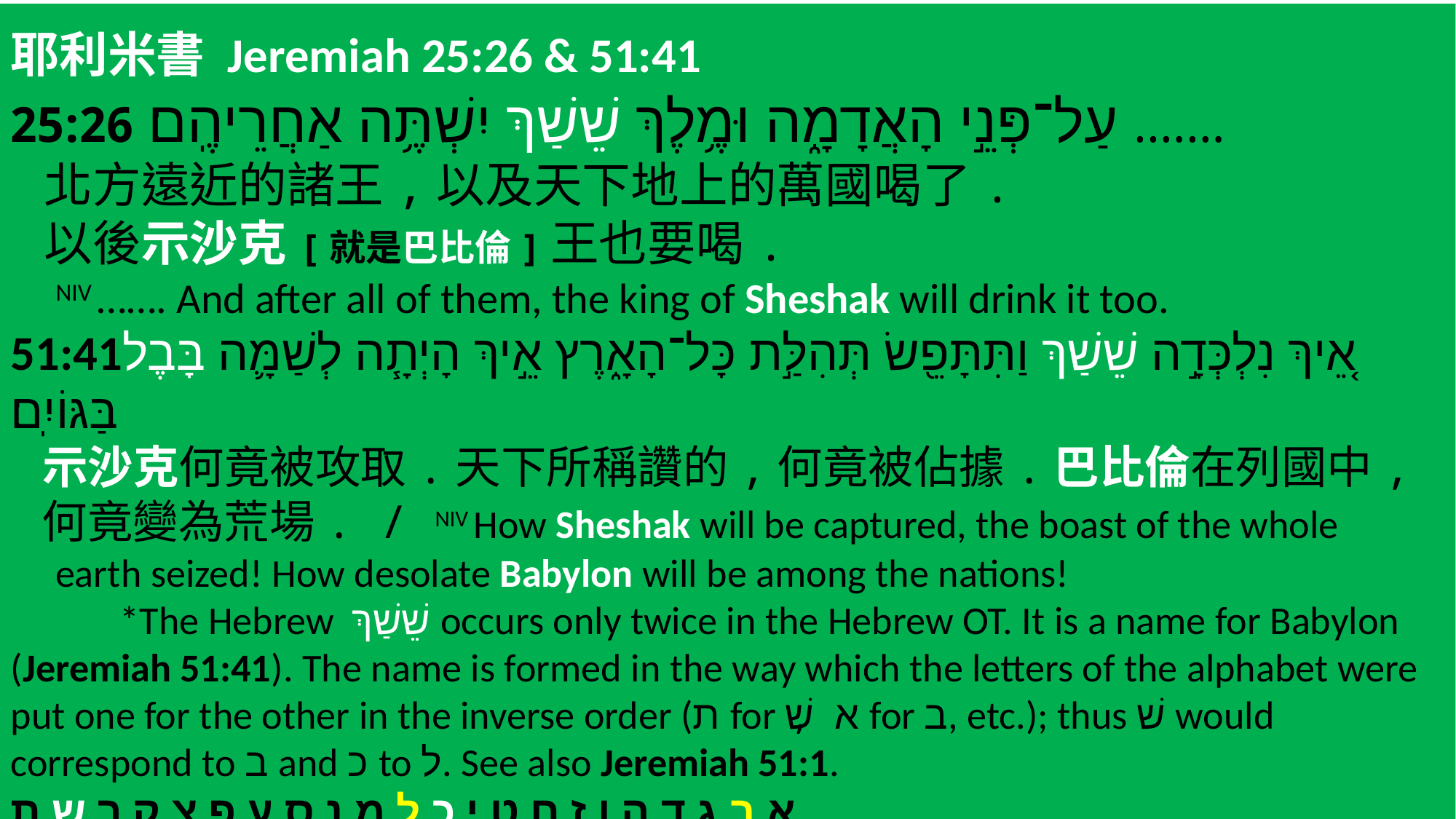

耶利米書 Jeremiah 25:26 & 51:41
……. עַל־פְּנֵ֣י הָאֲדָמָ֑ה וּמֶ֥לֶךְ שֵׁשַׁךְ יִשְׁתֶּ֥ה אַחֲרֵיהֶֽם׃ 25:26
  北方遠近的諸王,以及天下地上的萬國喝了.
  以後示沙克[就是巴比倫]王也要喝.
        NIV ……. And after all of them, the king of Sheshak will drink it too.
51:41אֵ֚יךְ נִלְכְּדָ֣ה שֵׁשַׁךְ וַתִּתָּפֵ֖שׂ תְּהִלַּ֣ת כָּל־הָאָ֑רֶץ אֵ֣יךְ הָיְתָ֧ה לְשַׁמָּ֛ה בָּבֶל בַּגּוֹיִֽם׃
  示沙克何竟被攻取.天下所稱讚的,何竟被佔據.巴比倫在列國中,
  何竟變為荒場. / NIV How Sheshak will be captured, the boast of the whole
     earth seized! How desolate Babylon will be among the nations!
 	*The Hebrew  שֵׁשַׁךְ occurs only twice in the Hebrew OT. It is a name for Babylon (Jeremiah 51:41). The name is formed in the way which the letters of the alphabet were put one for the other in the inverse order (ת for א, שׁ for ב, etc.); thus שׁ would correspond to ב and כ to ל. See also Jeremiah 51:1.
א ב ג ד ה ו ז ח ט י כ ל מ נ ס ע פ צ ק ר ש ת